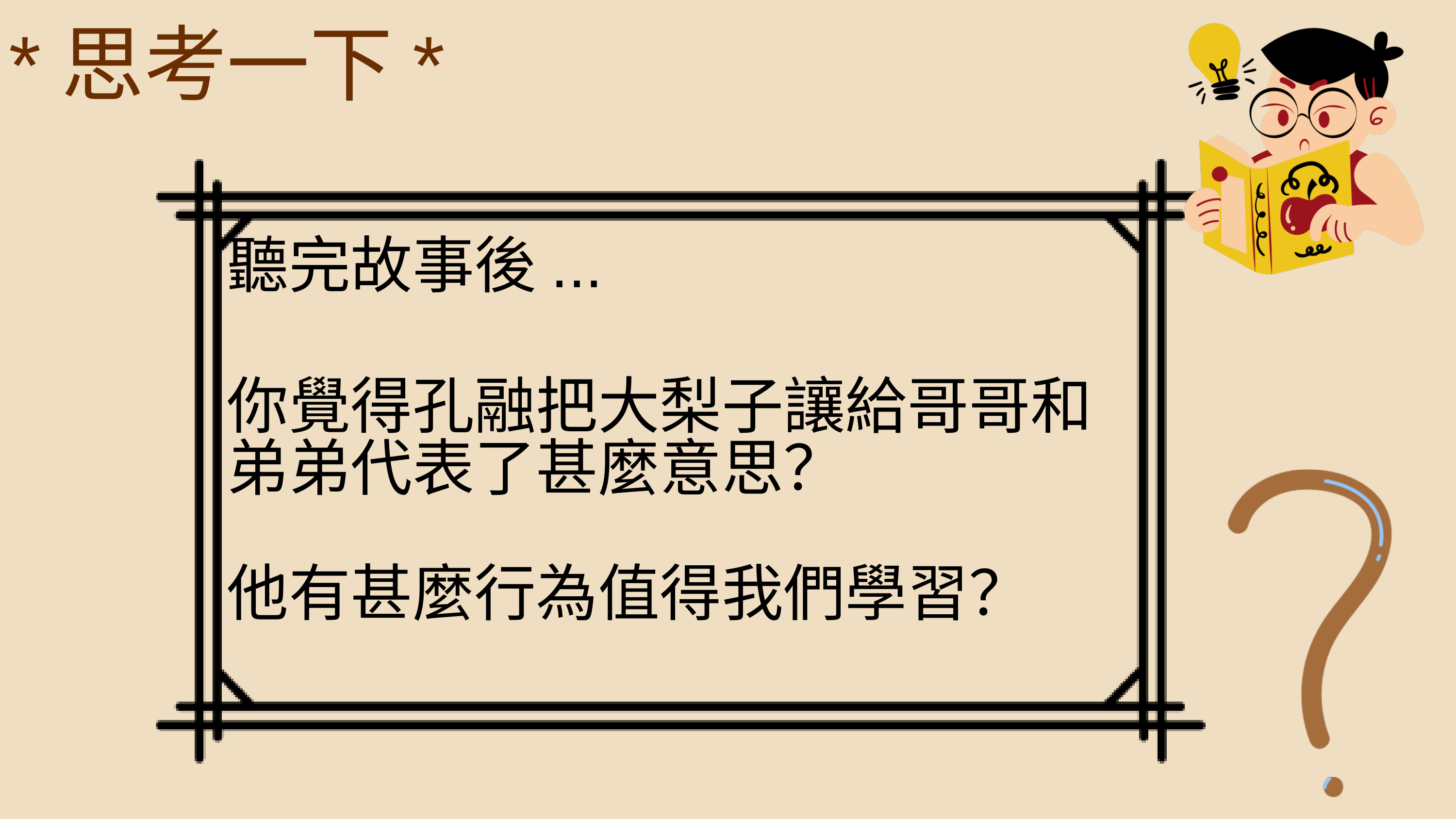

*思考一下*

聽完故事後...
你覺得孔融把大梨子讓給哥哥和
弟弟代表了甚麼意思？

他有甚麼行為值得我們學習？